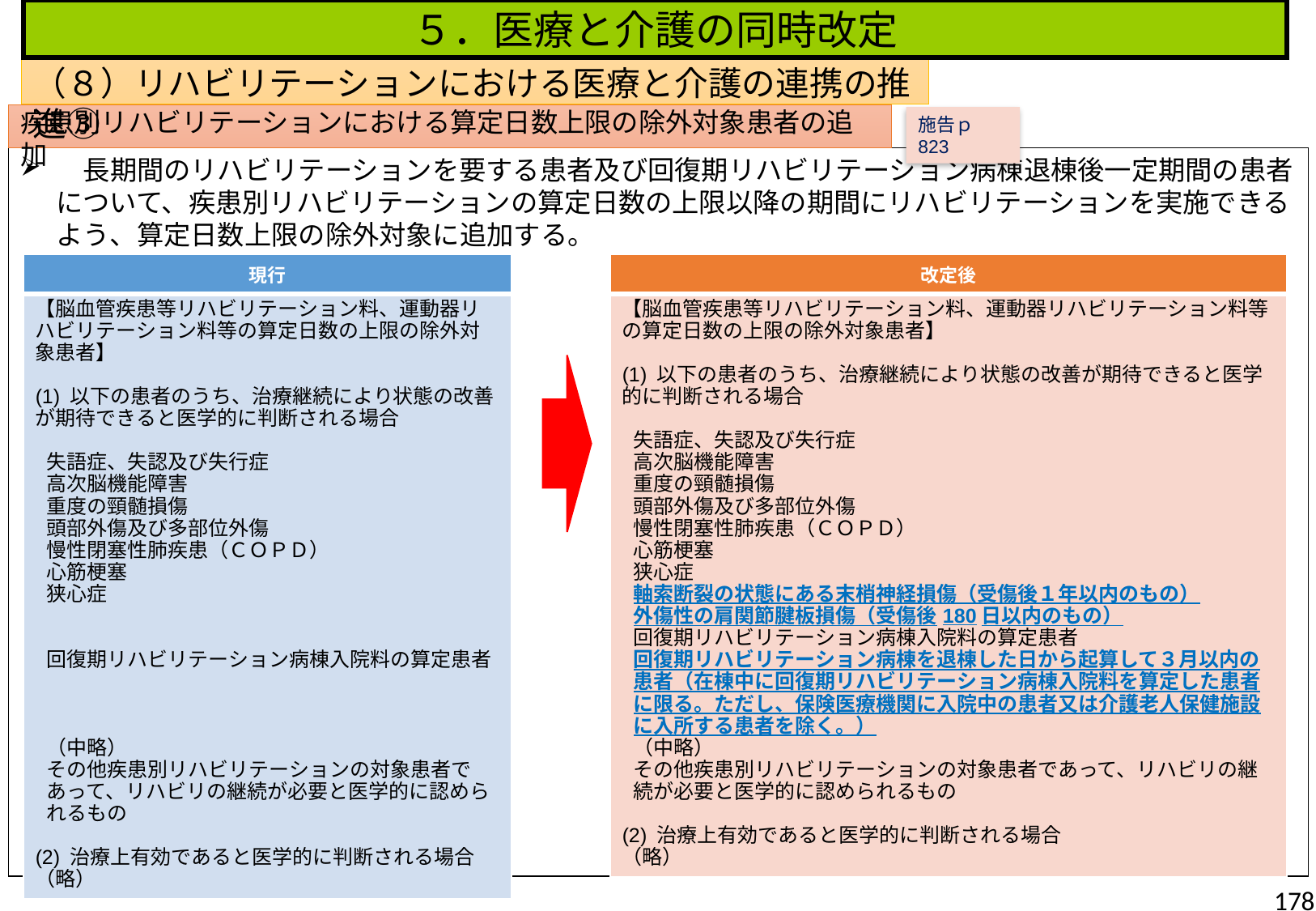

５．医療と介護の同時改定
（８）リハビリテーションにおける医療と介護の連携の推進③
疾患別リハビリテーションにおける算定日数上限の除外対象患者の追加
施告ｐ823
　長期間のリハビリテーションを要する患者及び回復期リハビリテーション病棟退棟後一定期間の患者について、疾患別リハビリテーションの算定日数の上限以降の期間にリハビリテーションを実施できるよう、算定日数上限の除外対象に追加する。

| 現行 |
| --- |
| 【脳血管疾患等リハビリテーション料、運動器リハビリテーション料等の算定日数の上限の除外対象患者】 (1) 以下の患者のうち、治療継続により状態の改善が期待できると医学的に判断される場合 失語症、失認及び失行症 高次脳機能障害 重度の頸髄損傷 頭部外傷及び多部位外傷 慢性閉塞性肺疾患（ＣＯＰＤ） 心筋梗塞 狭心症 回復期リハビリテーション病棟入院料の算定患者 （中略） その他疾患別リハビリテーションの対象患者であって、リハビリの継続が必要と医学的に認められるもの (2) 治療上有効であると医学的に判断される場合 （略） |
| 改定後 |
| --- |
| 【脳血管疾患等リハビリテーション料、運動器リハビリテーション料等の算定日数の上限の除外対象患者】 (1) 以下の患者のうち、治療継続により状態の改善が期待できると医学的に判断される場合 失語症、失認及び失行症 高次脳機能障害 重度の頸髄損傷 頭部外傷及び多部位外傷 慢性閉塞性肺疾患（ＣＯＰＤ） 心筋梗塞 狭心症 軸索断裂の状態にある末梢神経損傷（受傷後１年以内のもの） 外傷性の肩関節腱板損傷（受傷後180日以内のもの） 回復期リハビリテーション病棟入院料の算定患者 回復期リハビリテーション病棟を退棟した日から起算して３月以内の患者（在棟中に回復期リハビリテーション病棟入院料を算定した患者に限る。ただし、保険医療機関に入院中の患者又は介護老人保健施設に入所する患者を除く。） （中略） その他疾患別リハビリテーションの対象患者であって、リハビリの継続が必要と医学的に認められるもの (2) 治療上有効であると医学的に判断される場合 （略） |

178